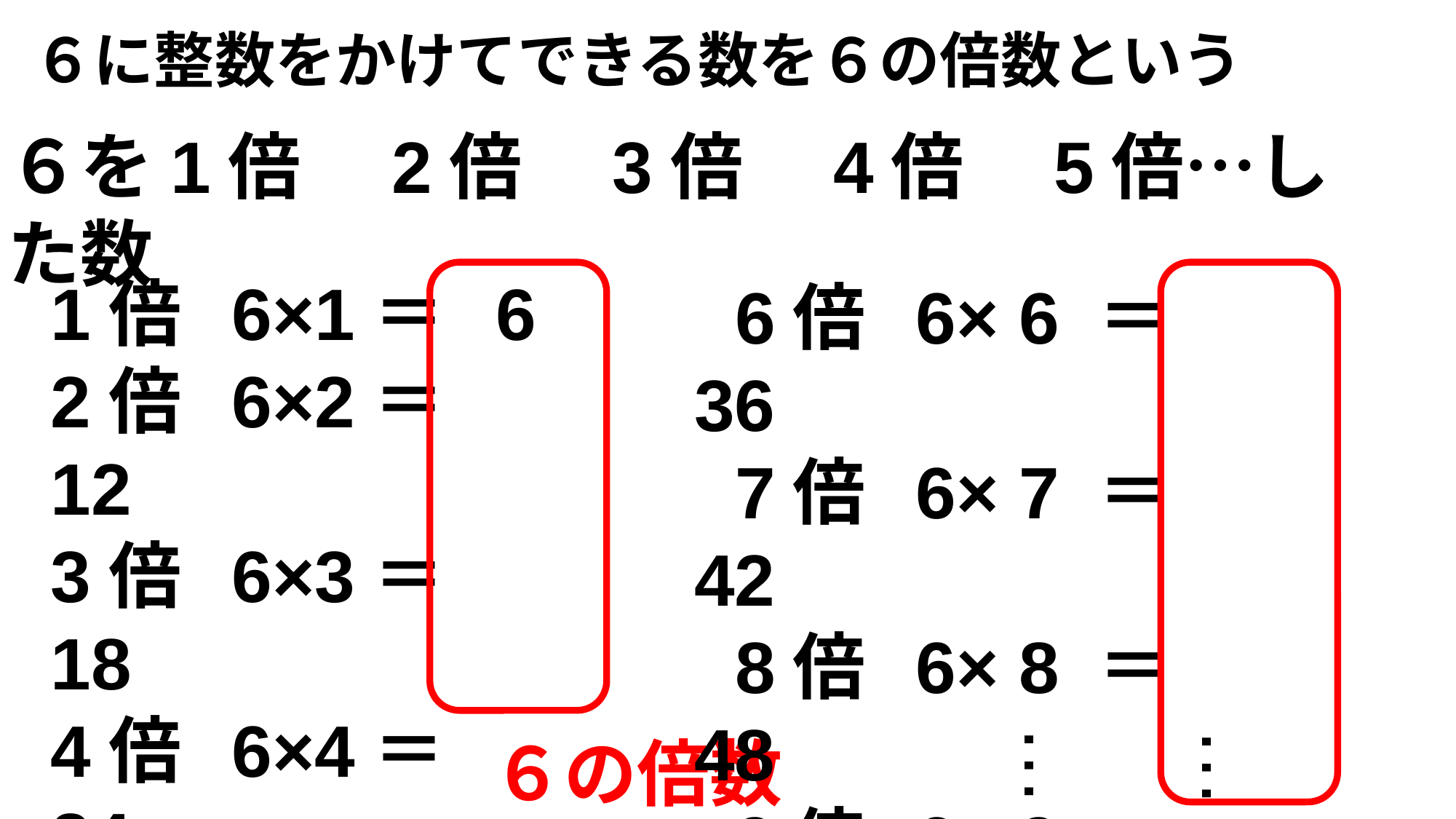

６に整数をかけてできる数を６の倍数という
６を1倍　2倍　3倍　4倍　5倍…した数

1倍  6×1＝  6
2倍  6×2＝ 12
3倍  6×3＝ 18
4倍  6×4＝ 24
5倍  6×5＝ 30
  6倍  6× 6 ＝ 36
  7倍  6× 7 ＝ 42
  8倍  6× 8 ＝ 48
  9倍  6× 9 ＝ 54
10倍  6×10＝ 60
…
…
６の倍数